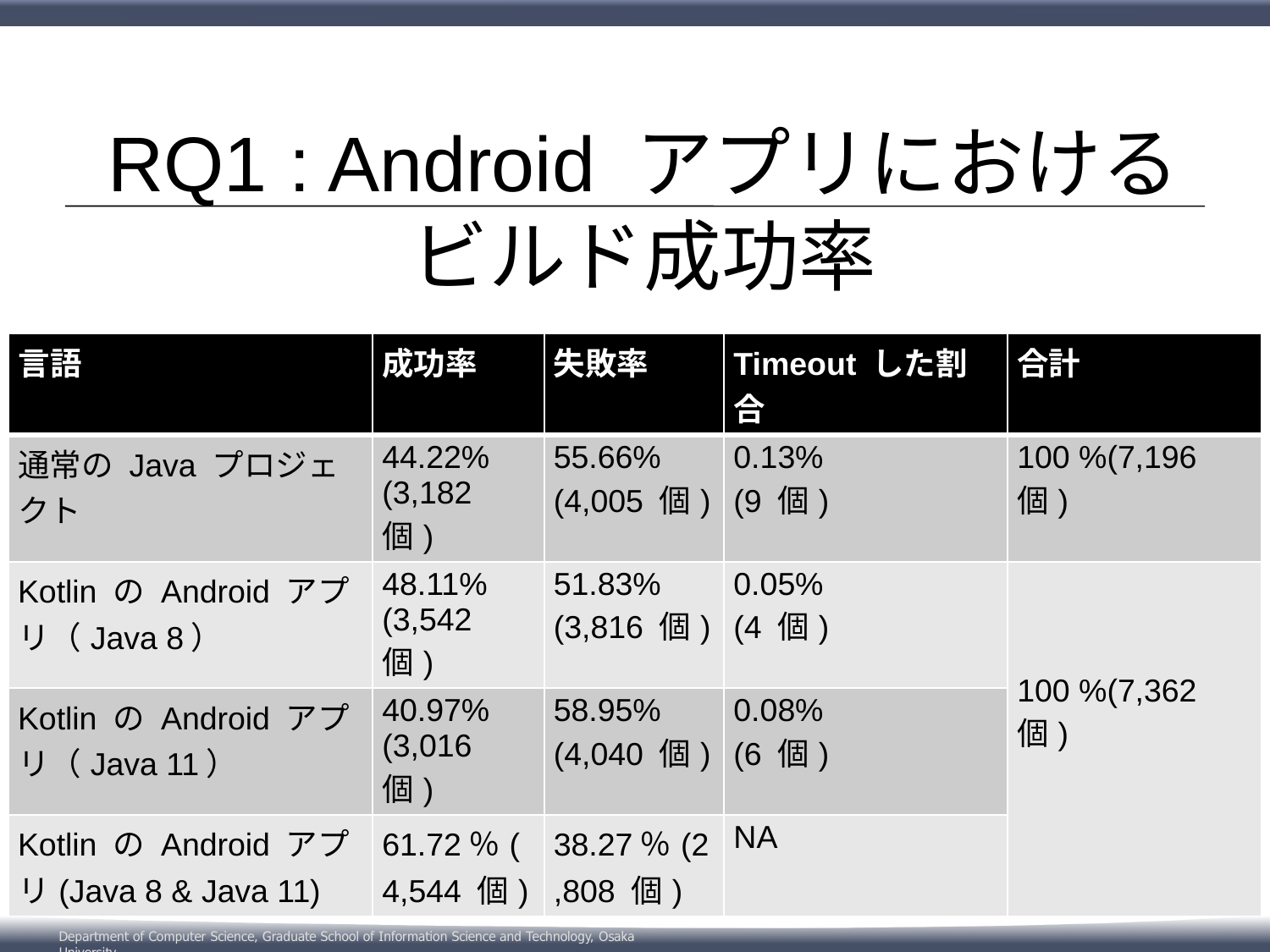

# RQ1 : Android アプリにおけるビルド成功率
| 言語 | 成功率 | 失敗率 | Timeout した割合 | 合計 |
| --- | --- | --- | --- | --- |
| 通常の Java プロジェクト | 44.22% (3,182 個) | 55.66% (4,005 個) | 0.13% (9 個) | 100 %(7,196 個) |
| Kotlin の Android アプリ（Java 8） | 48.11% (3,542 個) | 51.83% (3,816 個) | 0.05% (4 個) | 100 %(7,362 個) |
| Kotlin の Android アプリ（Java 11） | 40.97% (3,016 個) | 58.95% (4,040 個) | 0.08% (6 個) |  |
| Kotlin の Android アプリ(Java 8 & Java 11) | 61.72％(4,544 個) | 38.27％(2,808 個) | NA |  |
40